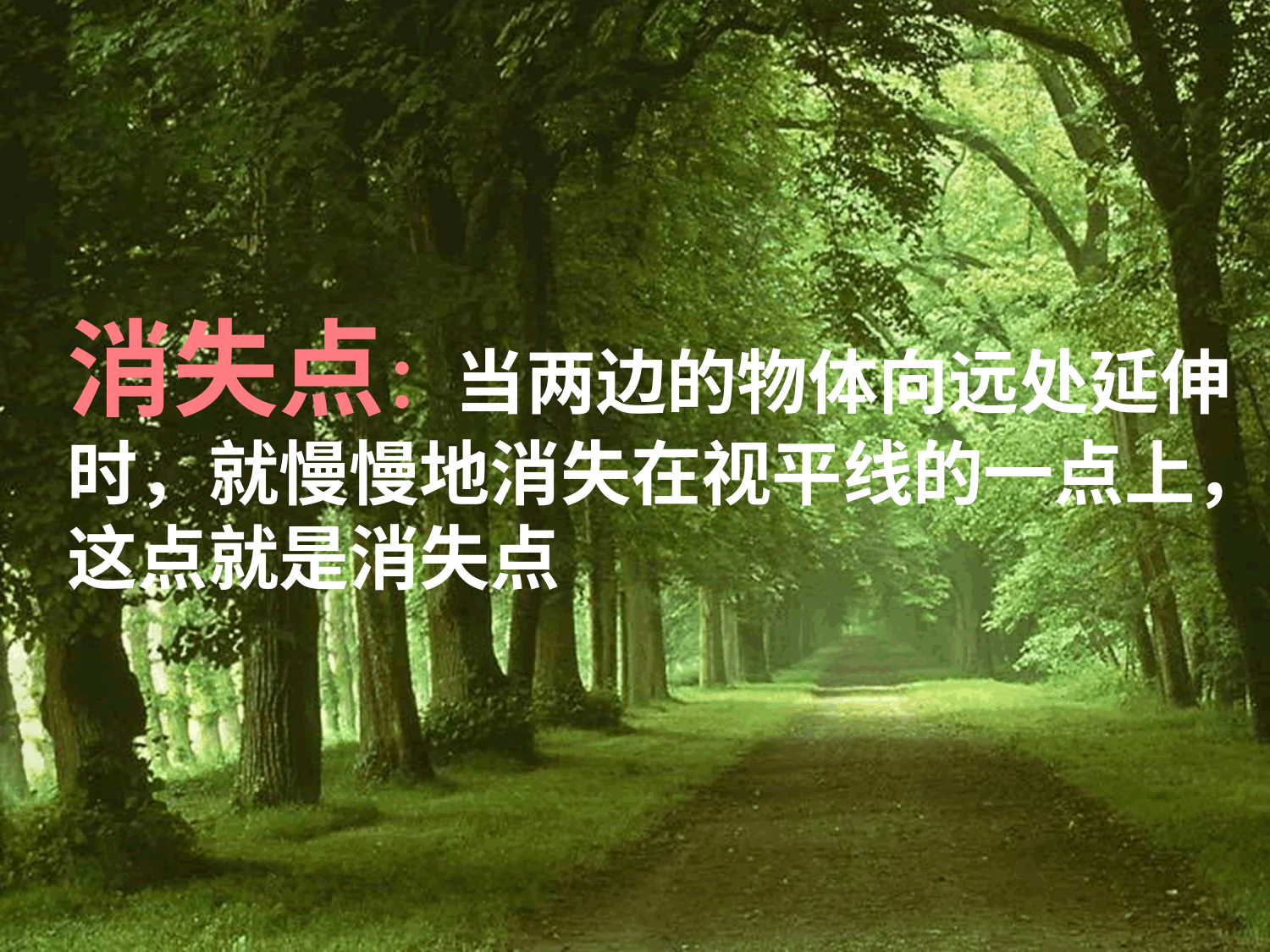

消失点：当两边的物体向远处延伸时，就慢慢地消失在视平线的一点上，这点就是消失点